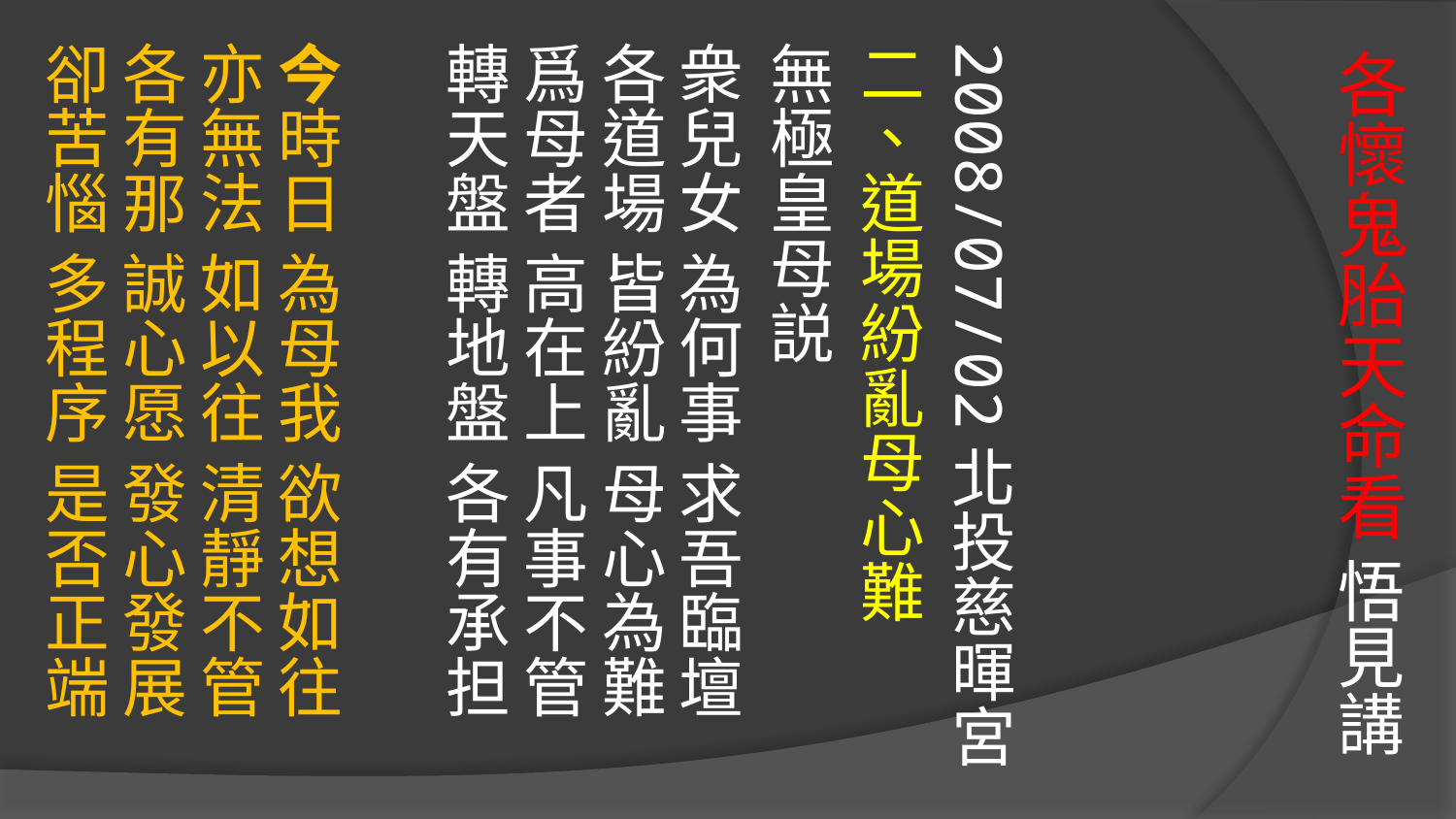

# 各懷鬼胎天命看 悟見講
2008/07/02北投慈暉宮
二、道場紛亂母心難
無極皇母説
衆兒女 為何事 求吾臨壇 各道場 皆紛亂 母心為難
爲母者 高在上 凡事不管 轉天盤 轉地盤 各有承担
今時日 為母我 欲想如往 亦無法 如以往 清靜不管
各有那 誠心愿 發心發展 卻苦惱 多程序 是否正端